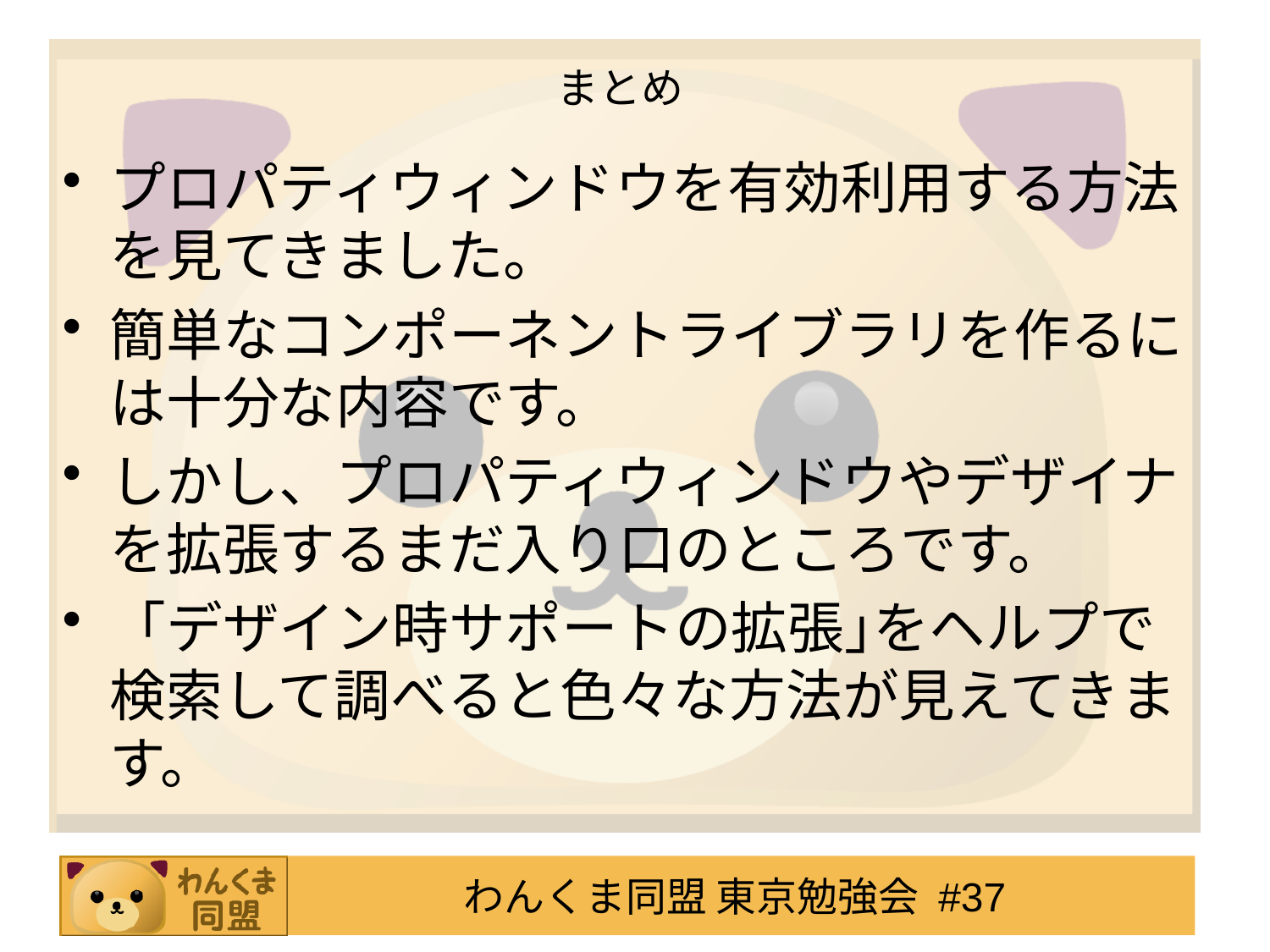

# まとめ
プロパティウィンドウを有効利用する方法を見てきました。
簡単なコンポーネントライブラリを作るには十分な内容です。
しかし、プロパティウィンドウやデザイナを拡張するまだ入り口のところです。
「デザイン時サポートの拡張｣をヘルプで検索して調べると色々な方法が見えてきます。